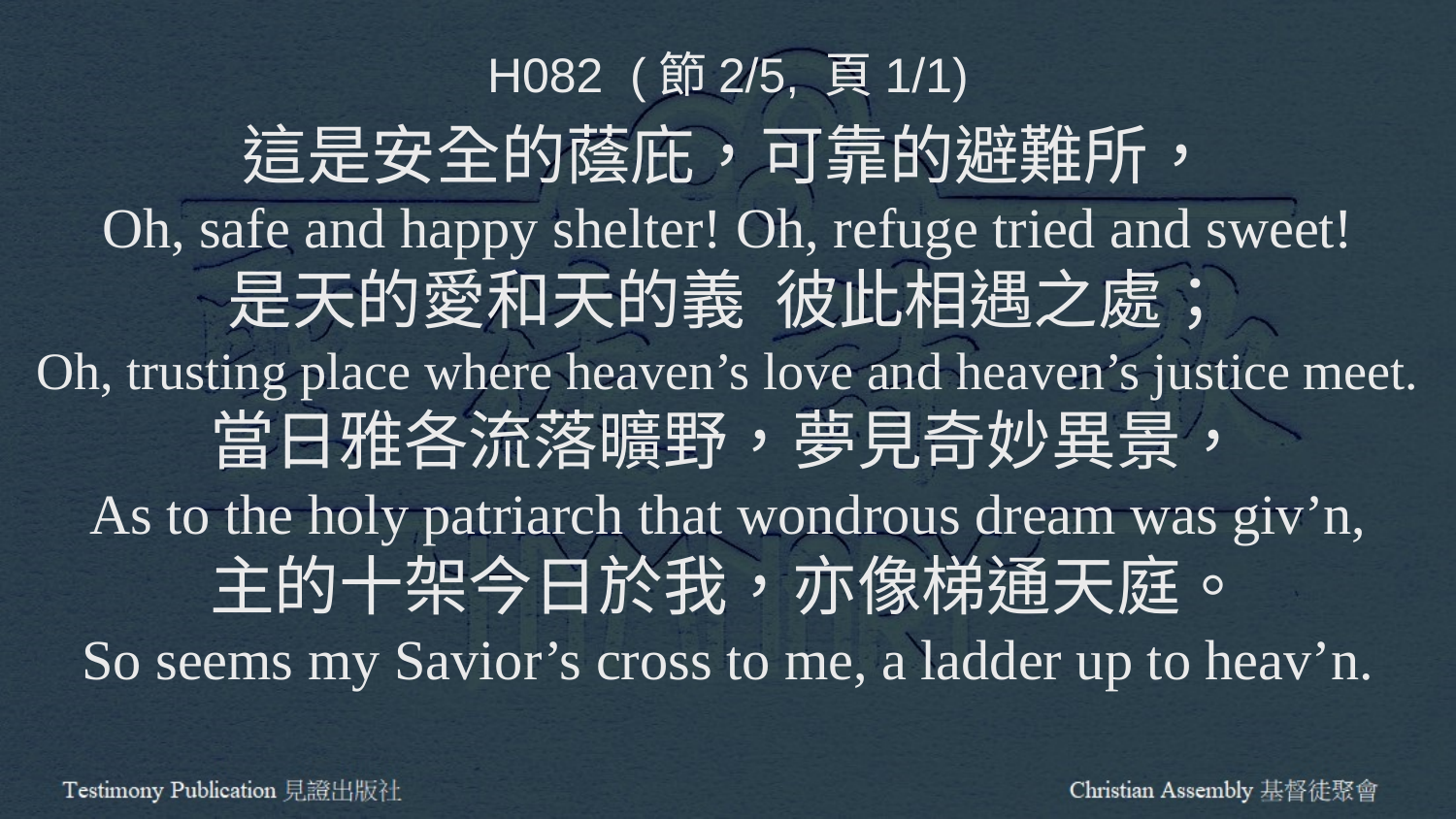

H082  (節2/5, 頁1/1)
這是安全的蔭庇，可靠的避難所，
Oh, safe and happy shelter! Oh, refuge tried and sweet!
是天的愛和天的義  彼此相遇之處；
Oh, trusting place where heaven’s love and heaven’s justice meet.
當日雅各流落曠野，夢見奇妙異景，
As to the holy patriarch that wondrous dream was giv’n,
主的十架今日於我，亦像梯通天庭。
So seems my Savior’s cross to me, a ladder up to heav’n.